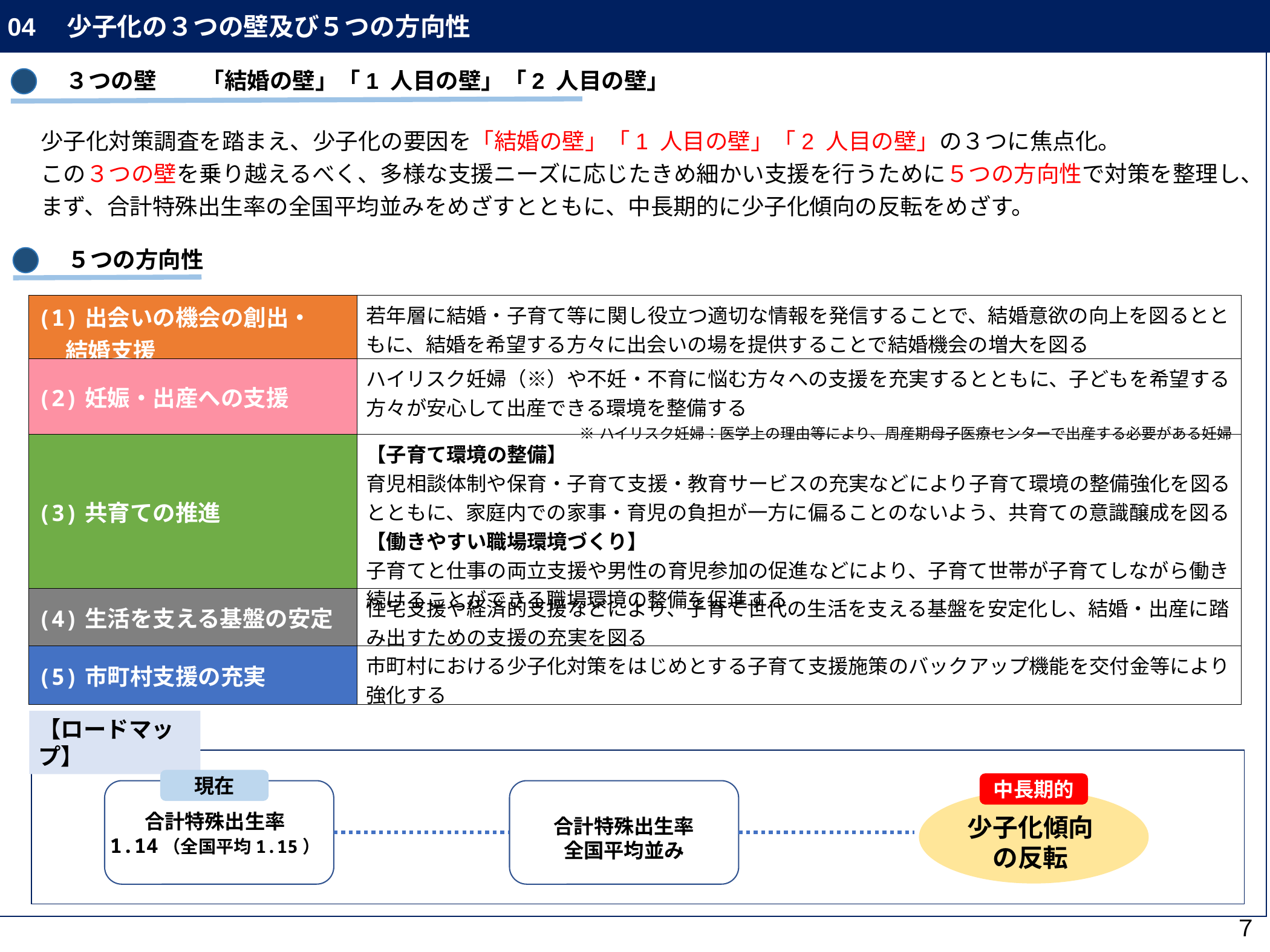

04　少子化の３つの壁及び５つの方向性

　　３つの壁　　「結婚の壁」「1 人目の壁」「2 人目の壁」

　少子化対策調査を踏まえ、少子化の要因を「結婚の壁」「1 人目の壁」「2 人目の壁」の３つに焦点化。
　この３つの壁を乗り越えるべく、多様な支援ニーズに応じたきめ細かい支援を行うために５つの方向性で対策を整理し、
　まず、合計特殊出生率の全国平均並みをめざすとともに、中長期的に少子化傾向の反転をめざす。

　　５つの方向性

| (1)出会いの機会の創出・ 　 結婚支援 | 若年層に結婚・子育て等に関し役立つ適切な情報を発信することで、結婚意欲の向上を図るとともに、結婚を希望する方々に出会いの場を提供することで結婚機会の増大を図る |
| --- | --- |
| (2)妊娠・出産への支援 | ハイリスク妊婦（※）や不妊・不育に悩む方々への支援を充実するとともに、子どもを希望する方々が安心して出産できる環境を整備する ※ハイリスク妊婦：医学上の理由等により、周産期母子医療センターで出産する必要がある妊婦 |
| (3)共育ての推進 | 【子育て環境の整備】 育児相談体制や保育・子育て支援・教育サービスの充実などにより子育て環境の整備強化を図るとともに、家庭内での家事・育児の負担が一方に偏ることのないよう、共育ての意識醸成を図る 【働きやすい職場環境づくり】 子育てと仕事の両立支援や男性の育児参加の促進などにより、子育て世帯が子育てしながら働き続けることができる職場環境の整備を促進する |
| (4)生活を支える基盤の安定 | 住宅支援や経済的支援などにより、子育て世代の生活を支える基盤を安定化し、結婚・出産に踏み出すための支援の充実を図る |
| (5)市町村支援の充実 | 市町村における少子化対策をはじめとする子育て支援施策のバックアップ機能を交付金等により強化する |
【ロードマップ】

現在
中長期的

合計特殊出生率
1.14（全国平均1.15）
少子化傾向
の反転
合計特殊出生率
全国平均並み
７